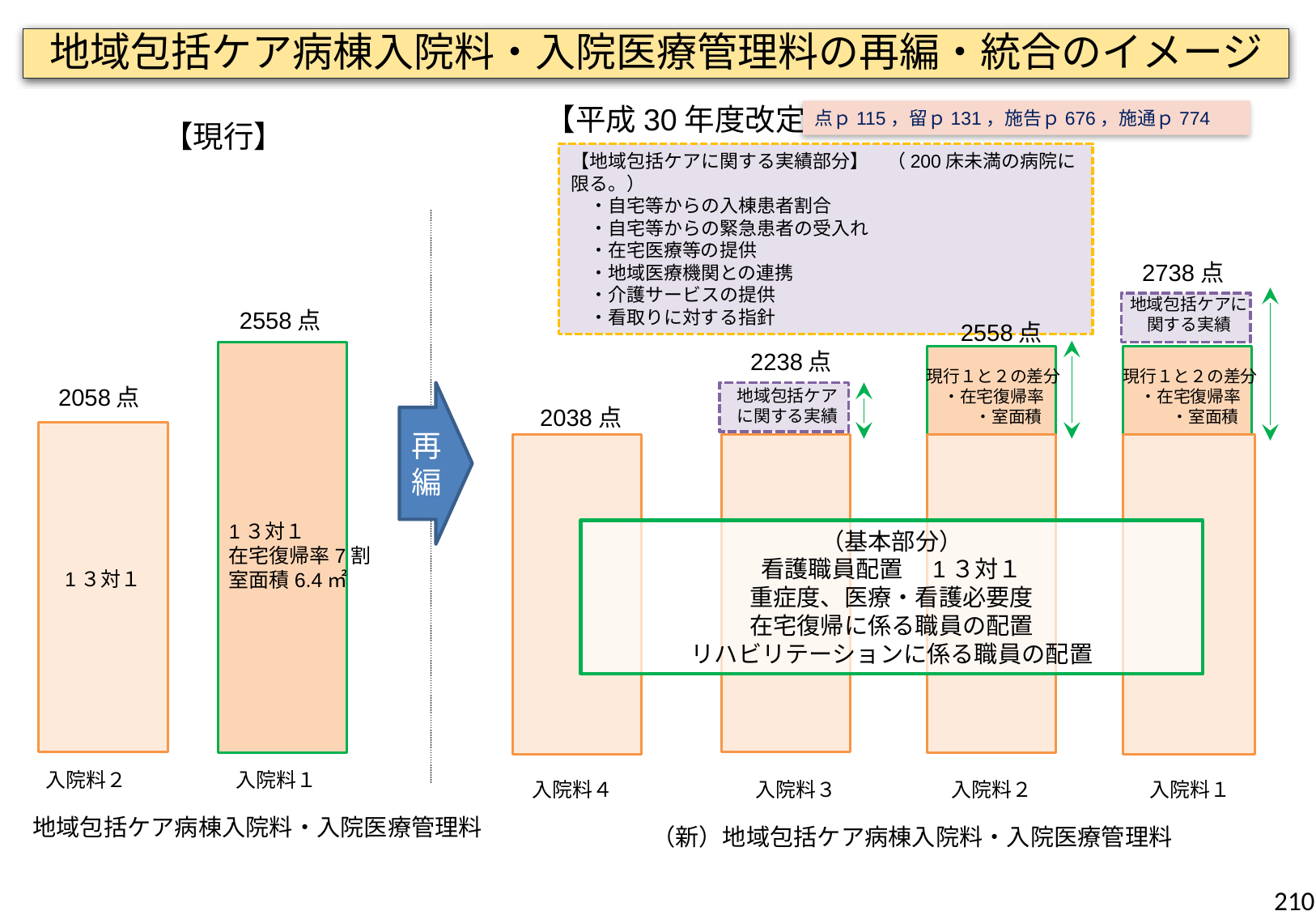

地域包括ケア病棟入院料・入院医療管理料の再編・統合のイメージ
【平成30年度改定】
点ｐ115，留ｐ131，施告ｐ676，施通ｐ774
【現行】
【地域包括ケアに関する実績部分】　（200床未満の病院に限る。）
　・自宅等からの入棟患者割合
　・自宅等からの緊急患者の受入れ
　・在宅医療等の提供
　・地域医療機関との連携
　・介護サービスの提供
　・看取りに対する指針
2738点
地域包括ケアに関する実績

2558点
2558点
2238点

現行１と２の差分
・在宅復帰率
　　　　・室面積
現行１と２の差分
・在宅復帰率
　　　　・室面積
2058点
地域包括ケアに関する実績
再編

2038点

1３対１
在宅復帰率7割
室面積6.4㎡
（基本部分）
看護職員配置　1３対１
重症度、医療・看護必要度
在宅復帰に係る職員の配置
リハビリテーションに係る職員の配置
1３対１
入院料２
入院料１
入院料４
入院料３
入院料２
入院料１
地域包括ケア病棟入院料・入院医療管理料
（新）地域包括ケア病棟入院料・入院医療管理料
210